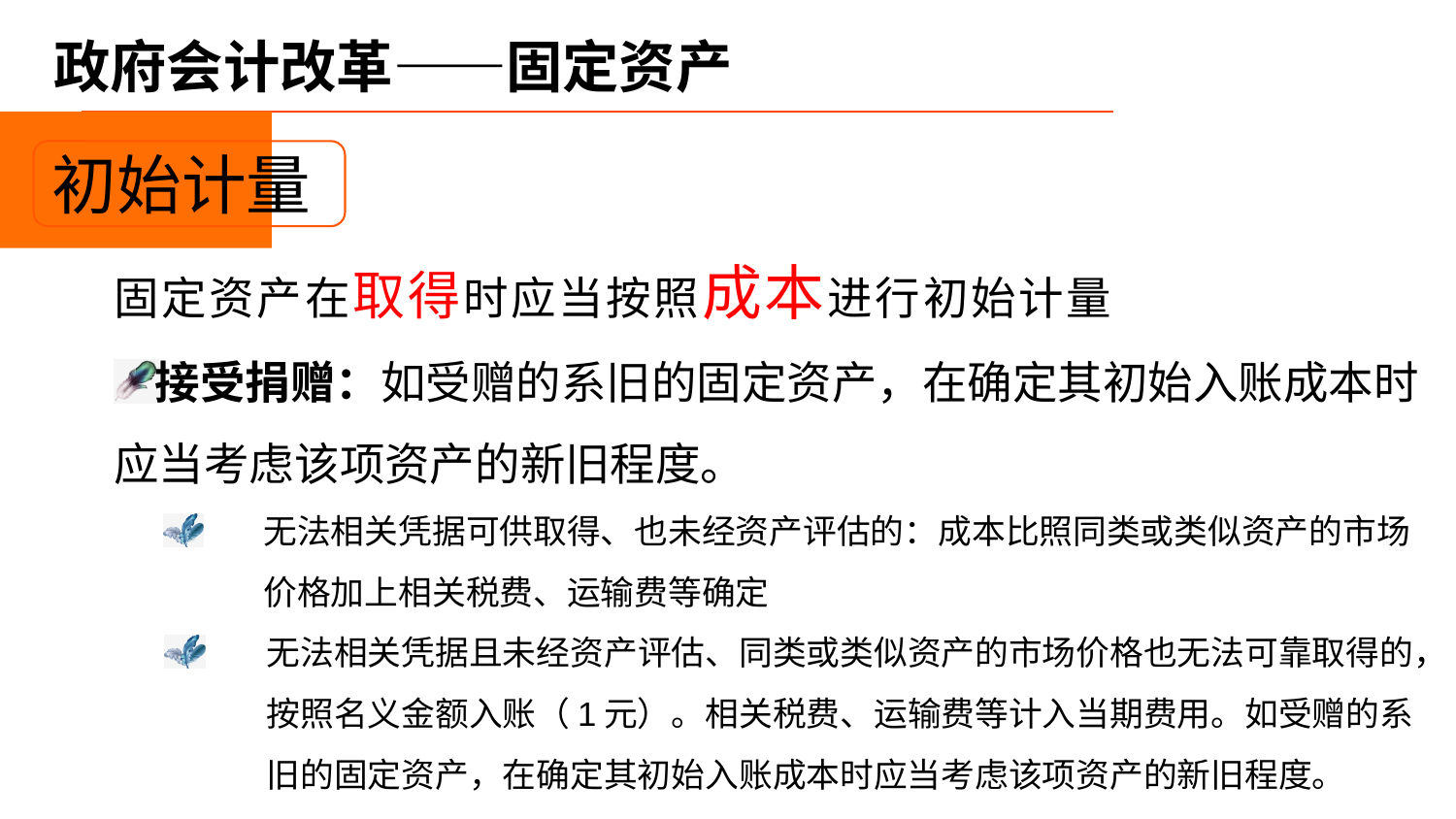

# 政府会计改革——固定资产

初始计量
固定资产在取得时应当按照成本进行初始计量
接受捐赠：如受赠的系旧的固定资产，在确定其初始入账成本时应当考虑该项资产的新旧程度。
无法相关凭据可供取得、也未经资产评估的：成本比照同类或类似资产的市场价格加上相关税费、运输费等确定
无法相关凭据且未经资产评估、同类或类似资产的市场价格也无法可靠取得的，按照名义金额入账（1元）。相关税费、运输费等计入当期费用。如受赠的系旧的固定资产，在确定其初始入账成本时应当考虑该项资产的新旧程度。
例：4